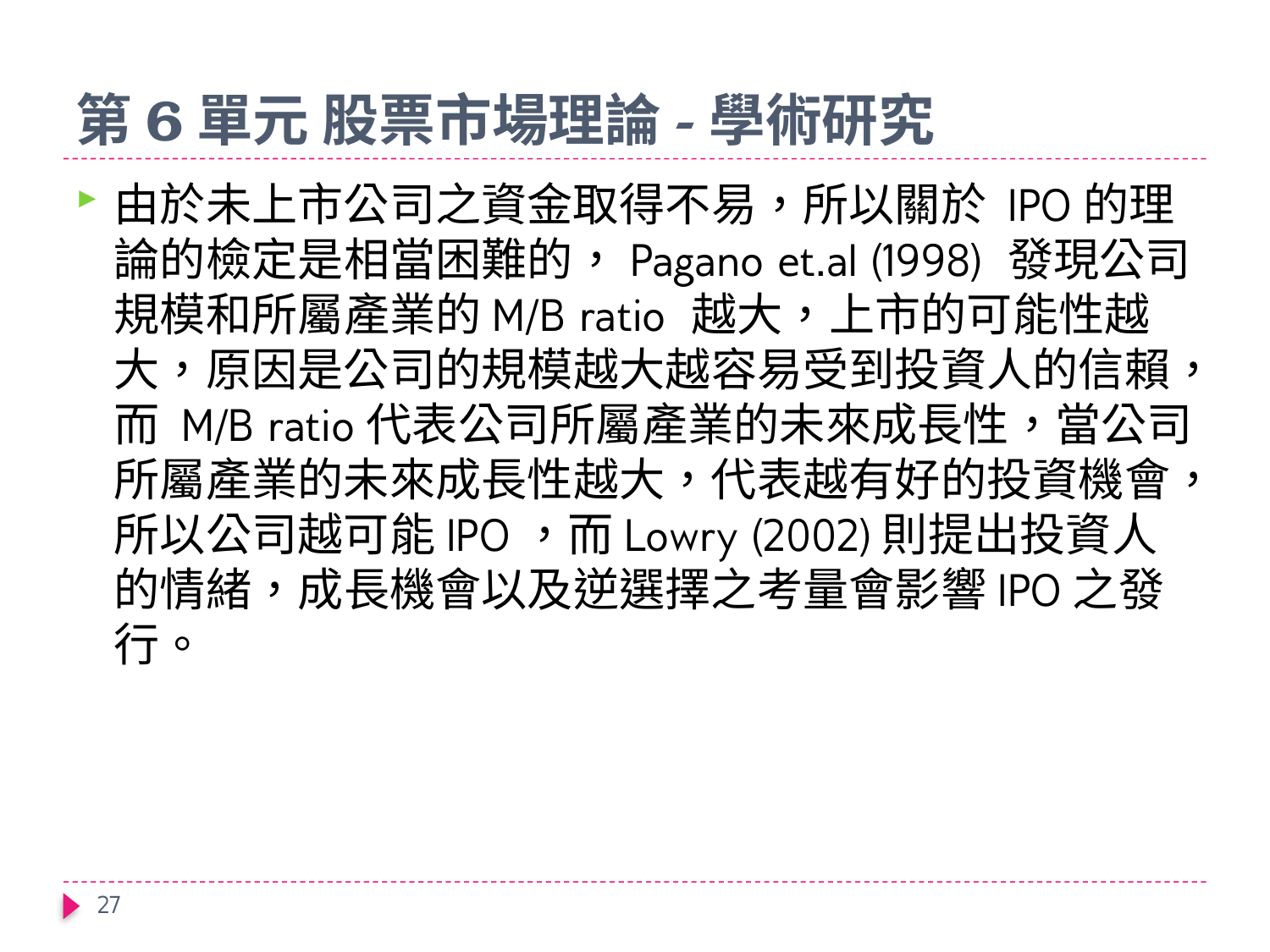

# 第6單元 股票市場理論-學術研究
由於未上市公司之資金取得不易，所以關於 IPO的理論的檢定是相當困難的，Pagano et.al (1998) 發現公司規模和所屬產業的M/B ratio 越大，上市的可能性越大，原因是公司的規模越大越容易受到投資人的信賴，而 M/B ratio代表公司所屬產業的未來成長性，當公司所屬產業的未來成長性越大，代表越有好的投資機會，所以公司越可能IPO，而Lowry (2002)則提出投資人的情緒，成長機會以及逆選擇之考量會影響IPO之發行。

27